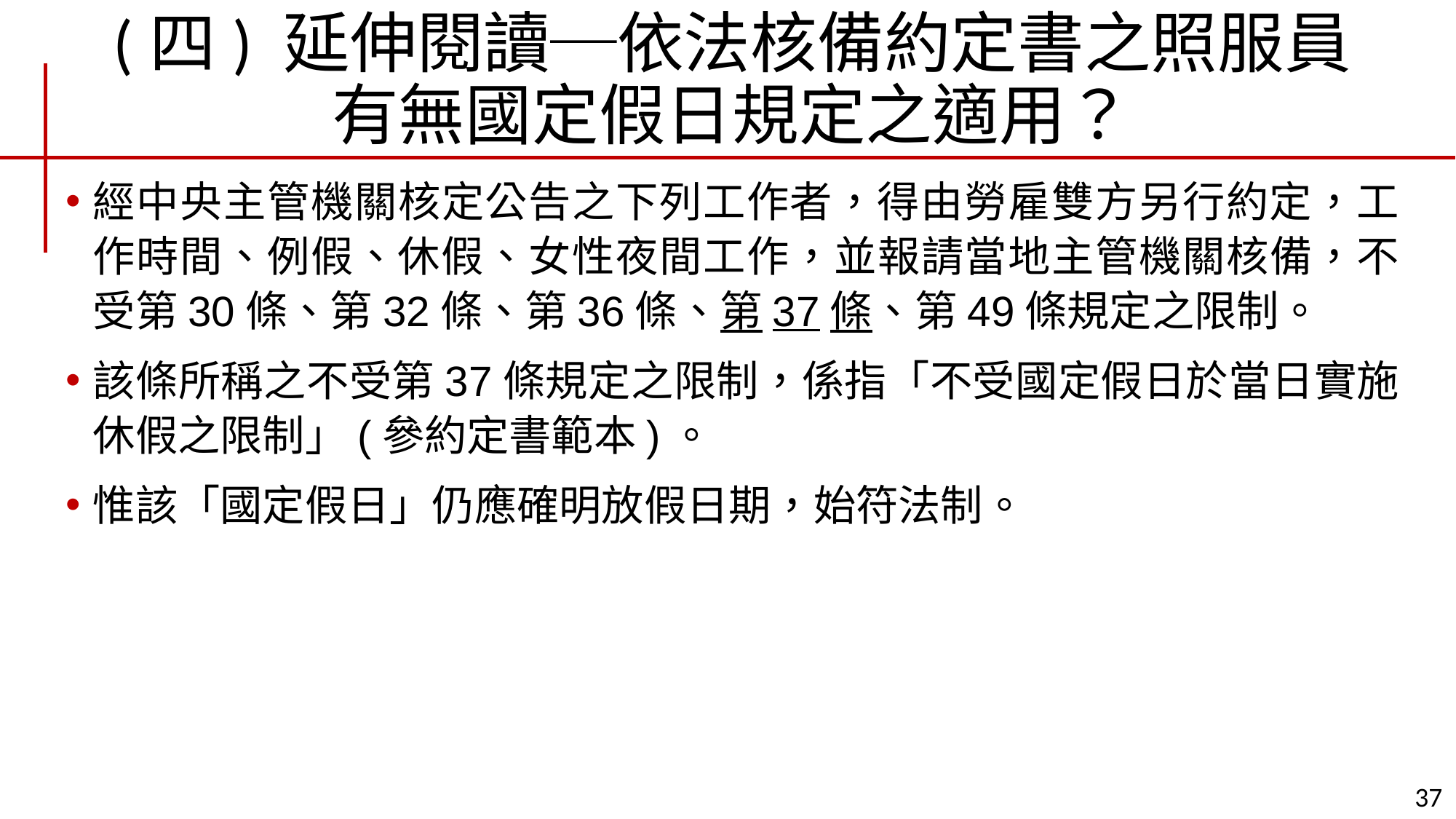

# (四) 延伸閱讀─依法核備約定書之照服員 有無國定假日規定之適用？
經中央主管機關核定公告之下列工作者，得由勞雇雙方另行約定，工作時間、例假、休假、女性夜間工作，並報請當地主管機關核備，不受第30條、第32條、第36條、第37條、第49條規定之限制。
該條所稱之不受第37條規定之限制，係指「不受國定假日於當日實施休假之限制」(參約定書範本)。
惟該「國定假日」仍應確明放假日期，始符法制。

37